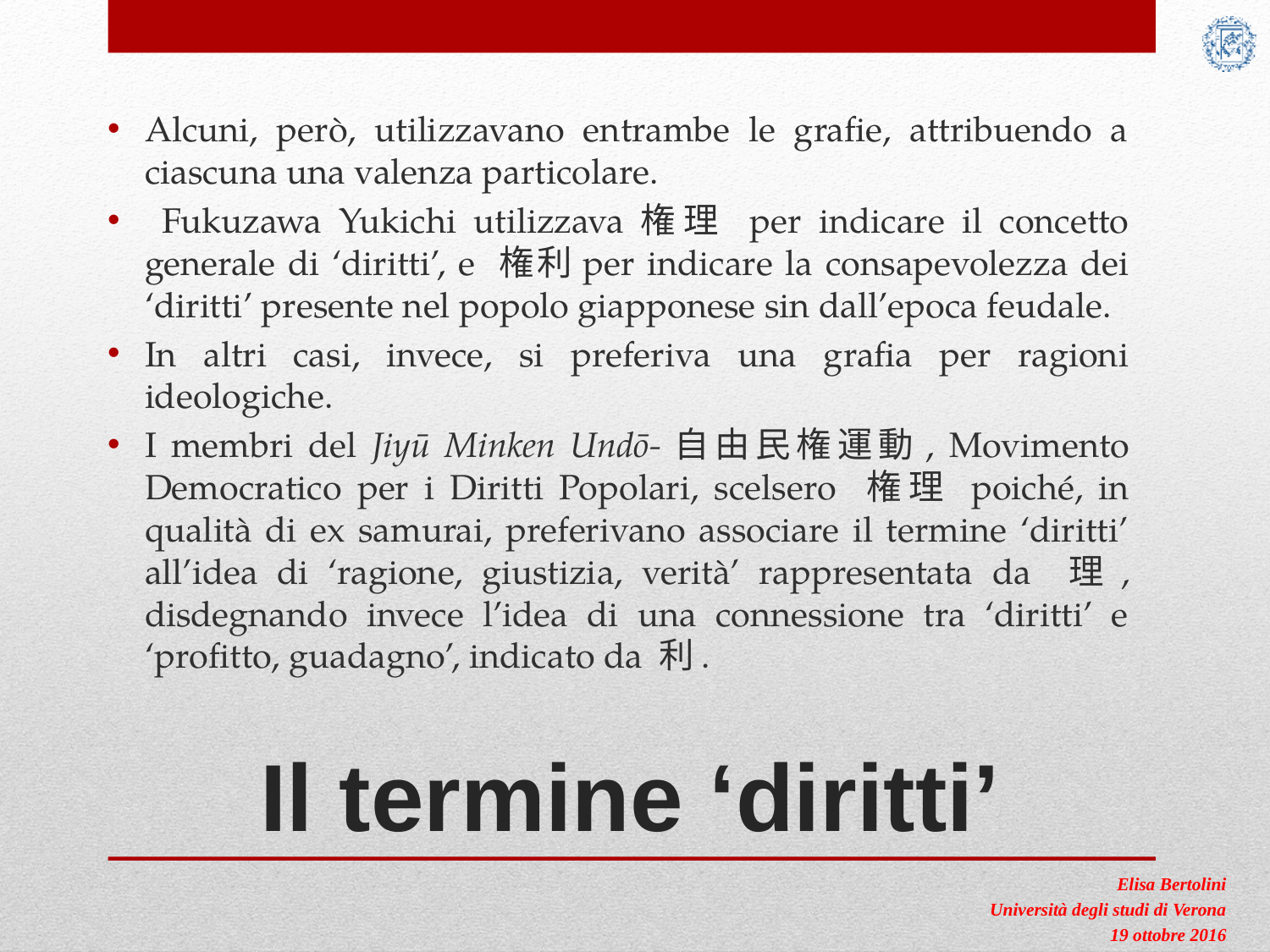

Alcuni, però, utilizzavano entrambe le grafie, attribuendo a ciascuna una valenza particolare.
 Fukuzawa Yukichi utilizzava権理 per indicare il concetto generale di ‘diritti’, e 権利per indicare la consapevolezza dei ‘diritti’ presente nel popolo giapponese sin dall’epoca feudale.
In altri casi, invece, si preferiva una grafia per ragioni ideologiche.
I membri del Jiyū Minken Undō-自由民権運動, Movimento Democratico per i Diritti Popolari, scelsero 権理 poiché, in qualità di ex samurai, preferivano associare il termine ‘diritti’ all’idea di ‘ragione, giustizia, verità’ rappresentata da 理, disdegnando invece l’idea di una connessione tra ‘diritti’ e ‘profitto, guadagno’, indicato da 利.
# Il termine ‘diritti’